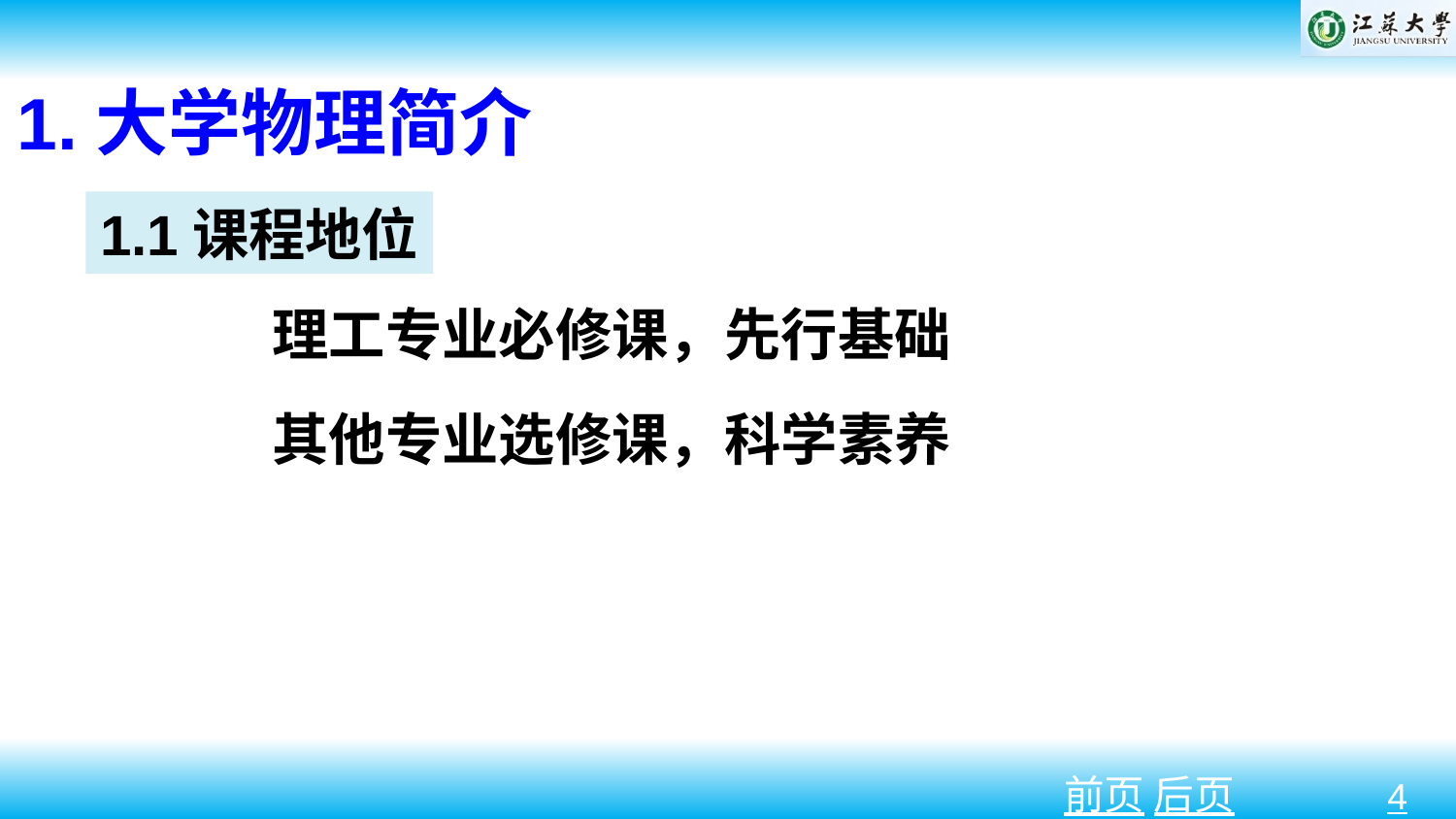

1.大学物理简介
1.1课程地位
理工专业必修课，先行基础
其他专业选修课，科学素养